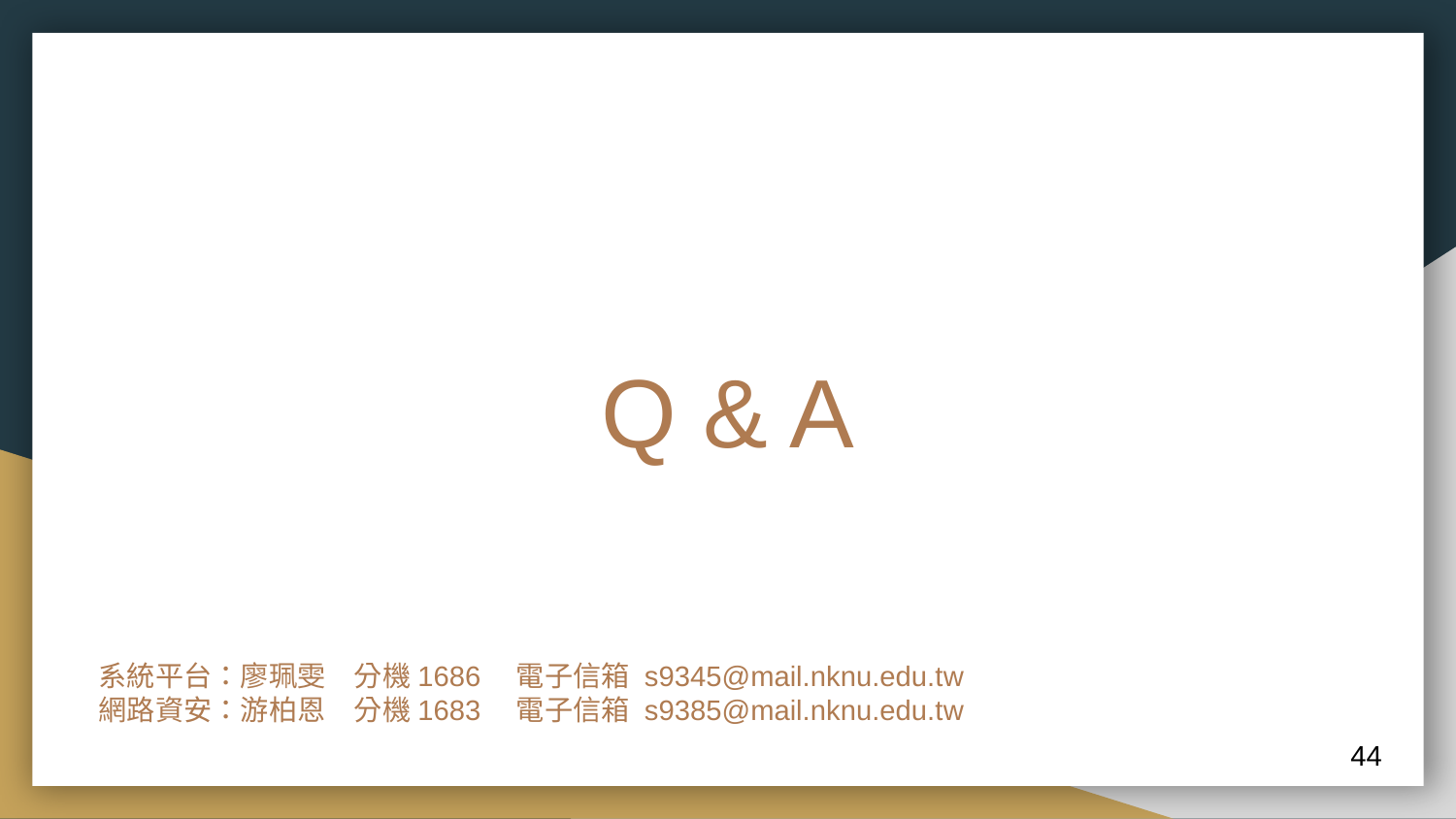

# Q & A
系統平台：廖珮雯　分機1686　電子信箱 s9345@mail.nknu.edu.tw
網路資安：游柏恩　分機1683　電子信箱 s9385@mail.nknu.edu.tw
44